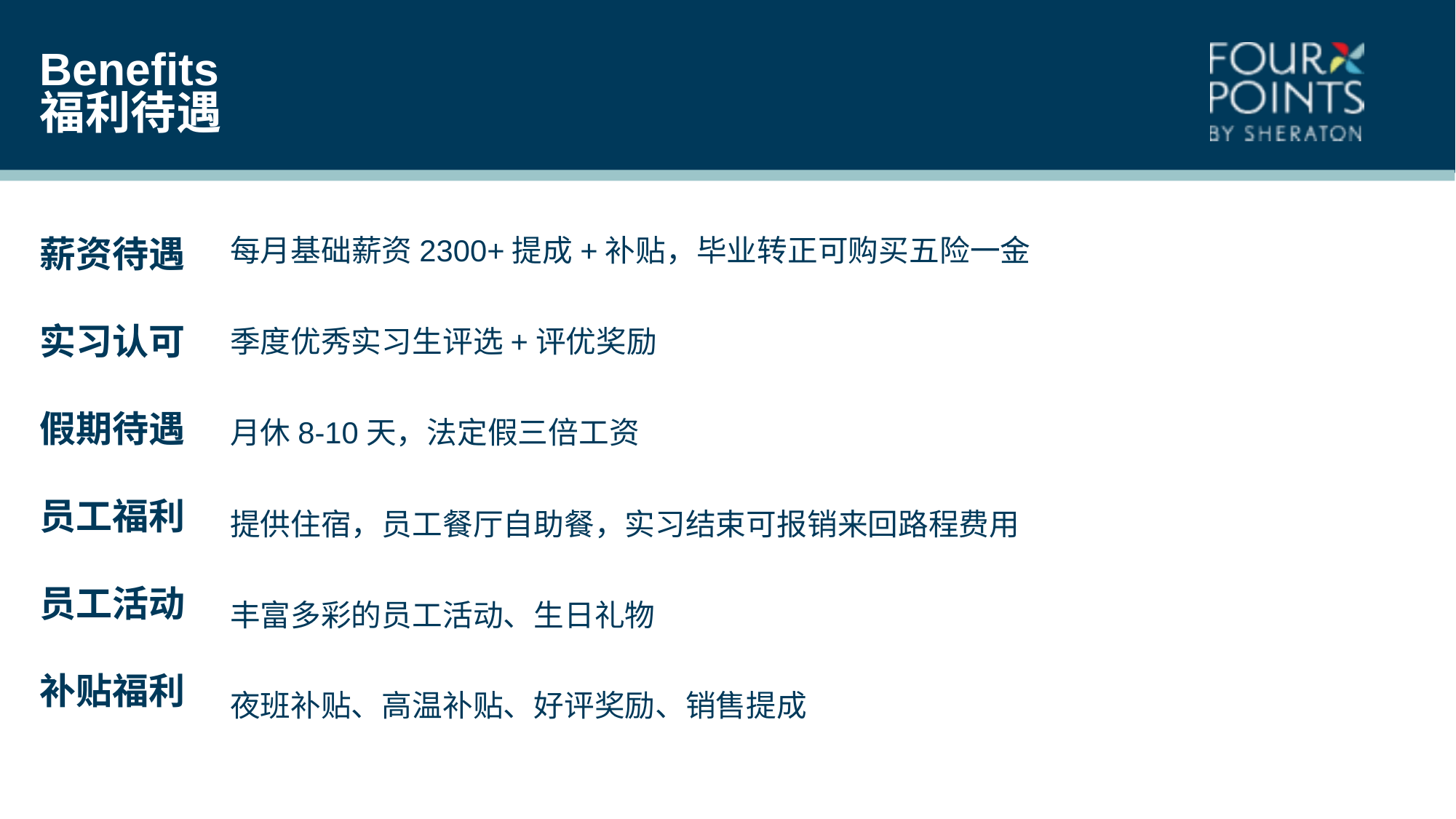

Benefits
福利待遇
薪资待遇

实习认可

假期待遇

员工福利

员工活动

补贴福利

每月基础薪资2300+提成+补贴，毕业转正可购买五险一金

季度优秀实习生评选+评优奖励

月休8-10天，法定假三倍工资

提供住宿，员工餐厅自助餐，实习结束可报销来回路程费用

丰富多彩的员工活动、生日礼物

夜班补贴、高温补贴、好评奖励、销售提成